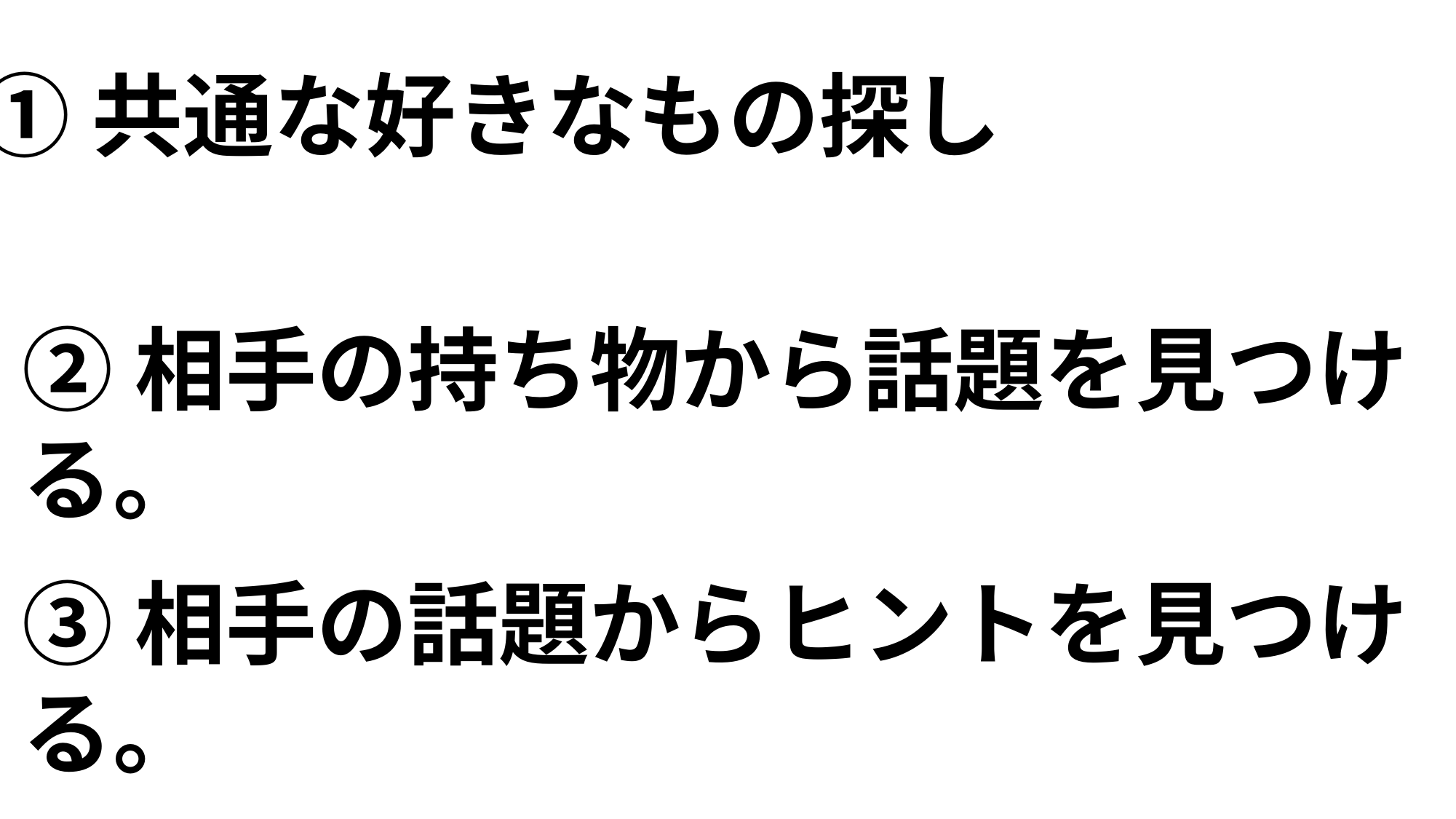

①共通な好きなもの探し
②相手の持ち物から話題を見つける。
③相手の話題からヒントを見つける。